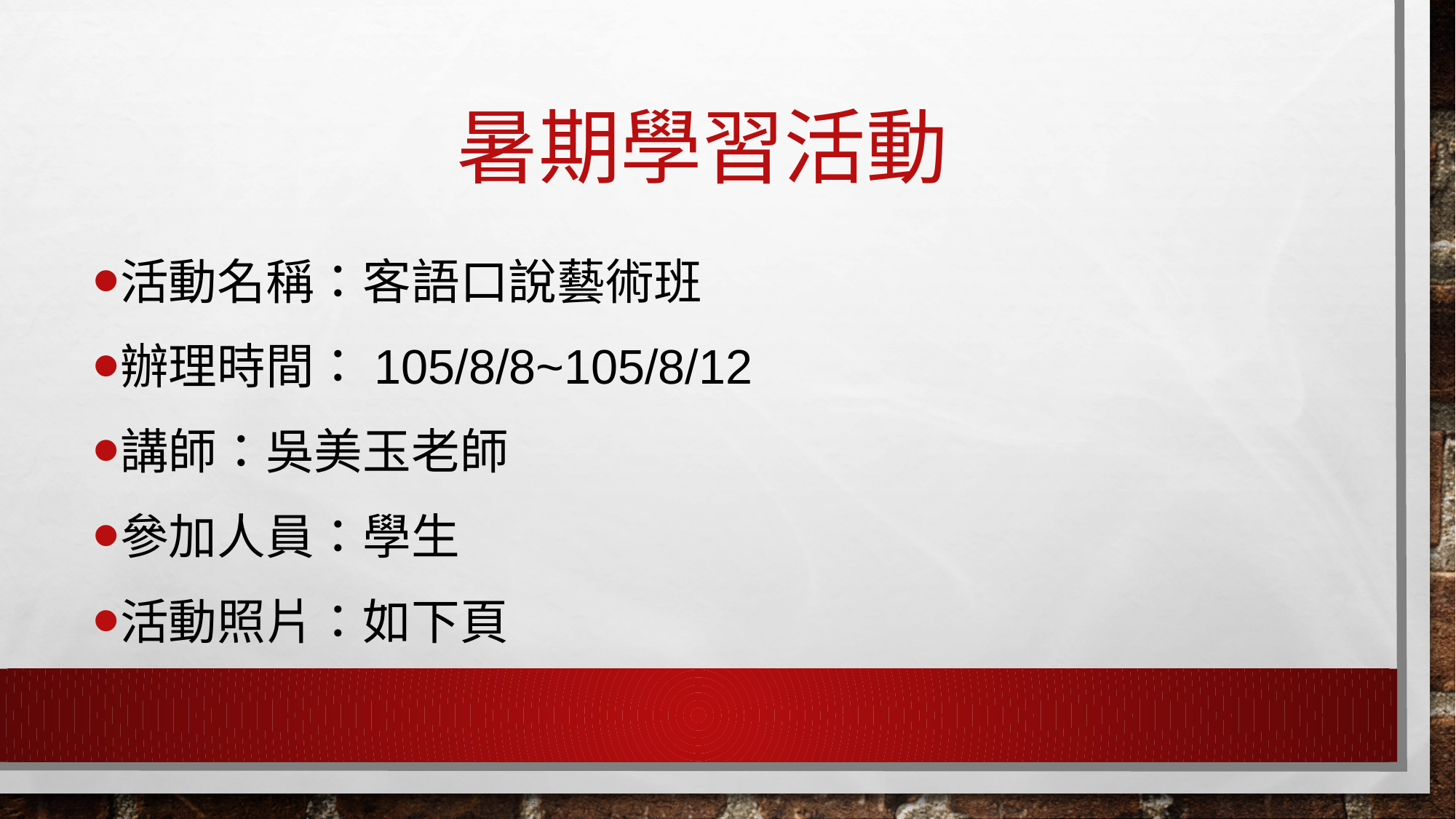

# 暑期學習活動
活動名稱：客語口說藝術班
辦理時間：105/8/8~105/8/12
講師：吳美玉老師
參加人員：學生
活動照片：如下頁